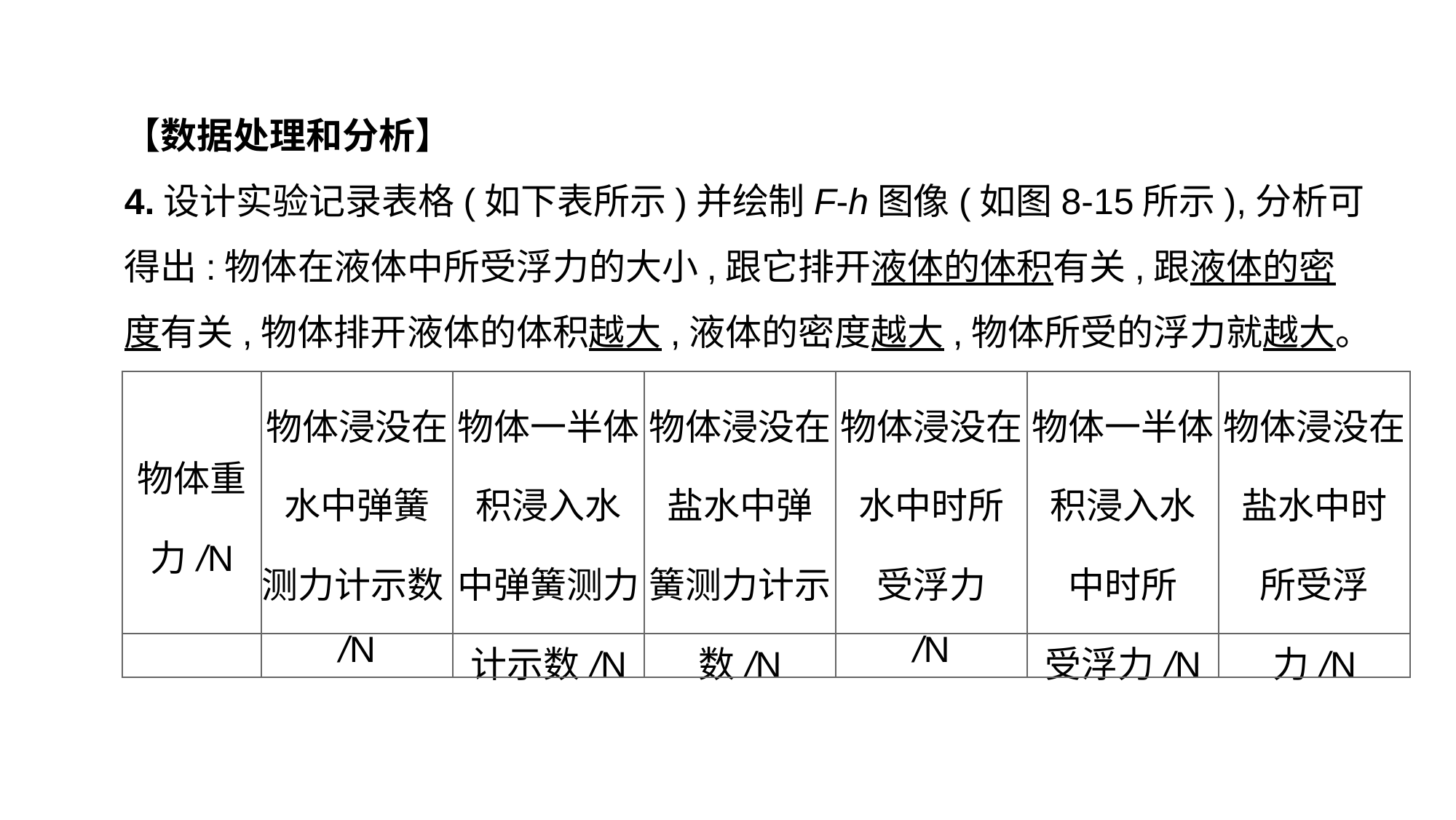

【数据处理和分析】
4.设计实验记录表格(如下表所示)并绘制F-h图像(如图8-15所示),分析可得出:物体在液体中所受浮力的大小,跟它排开液体的体积有关,跟液体的密度有关,物体排开液体的体积越大,液体的密度越大,物体所受的浮力就越大。
| 物体重力/N | 物体浸没在水中弹簧 测力计示数/N | 物体一半体积浸入水 中弹簧测力计示数/N | 物体浸没在盐水中弹 簧测力计示数/N | 物体浸没在水中时所 受浮力 /N | 物体一半体积浸入水 中时所 受浮力/N | 物体浸没在盐水中时 所受浮力/N |
| --- | --- | --- | --- | --- | --- | --- |
|  |  |  |  |  |  |  |